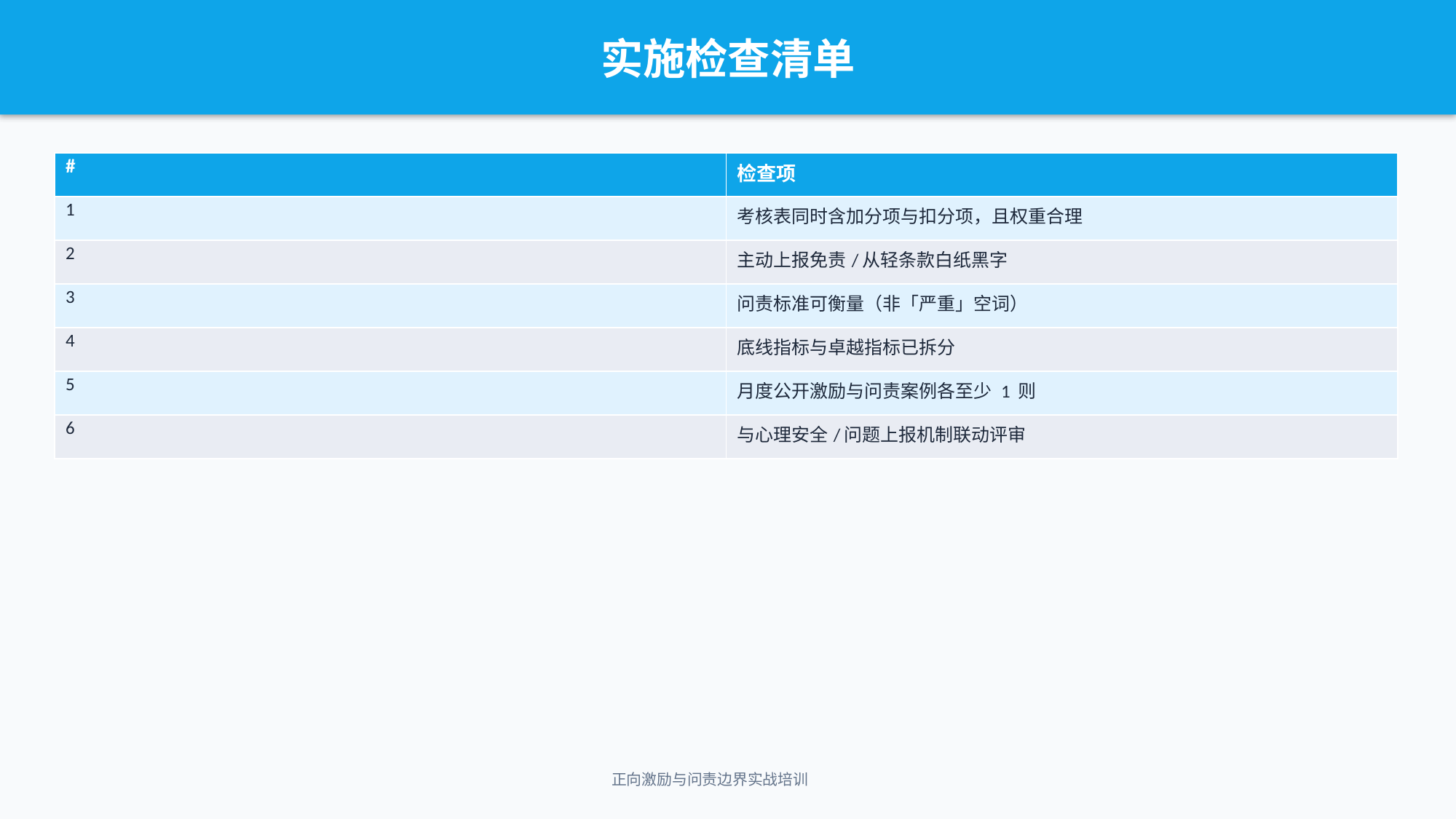

实施检查清单
| # | 检查项 |
| --- | --- |
| 1 | 考核表同时含加分项与扣分项，且权重合理 |
| 2 | 主动上报免责/从轻条款白纸黑字 |
| 3 | 问责标准可衡量（非「严重」空词） |
| 4 | 底线指标与卓越指标已拆分 |
| 5 | 月度公开激励与问责案例各至少 1 则 |
| 6 | 与心理安全/问题上报机制联动评审 |
正向激励与问责边界实战培训